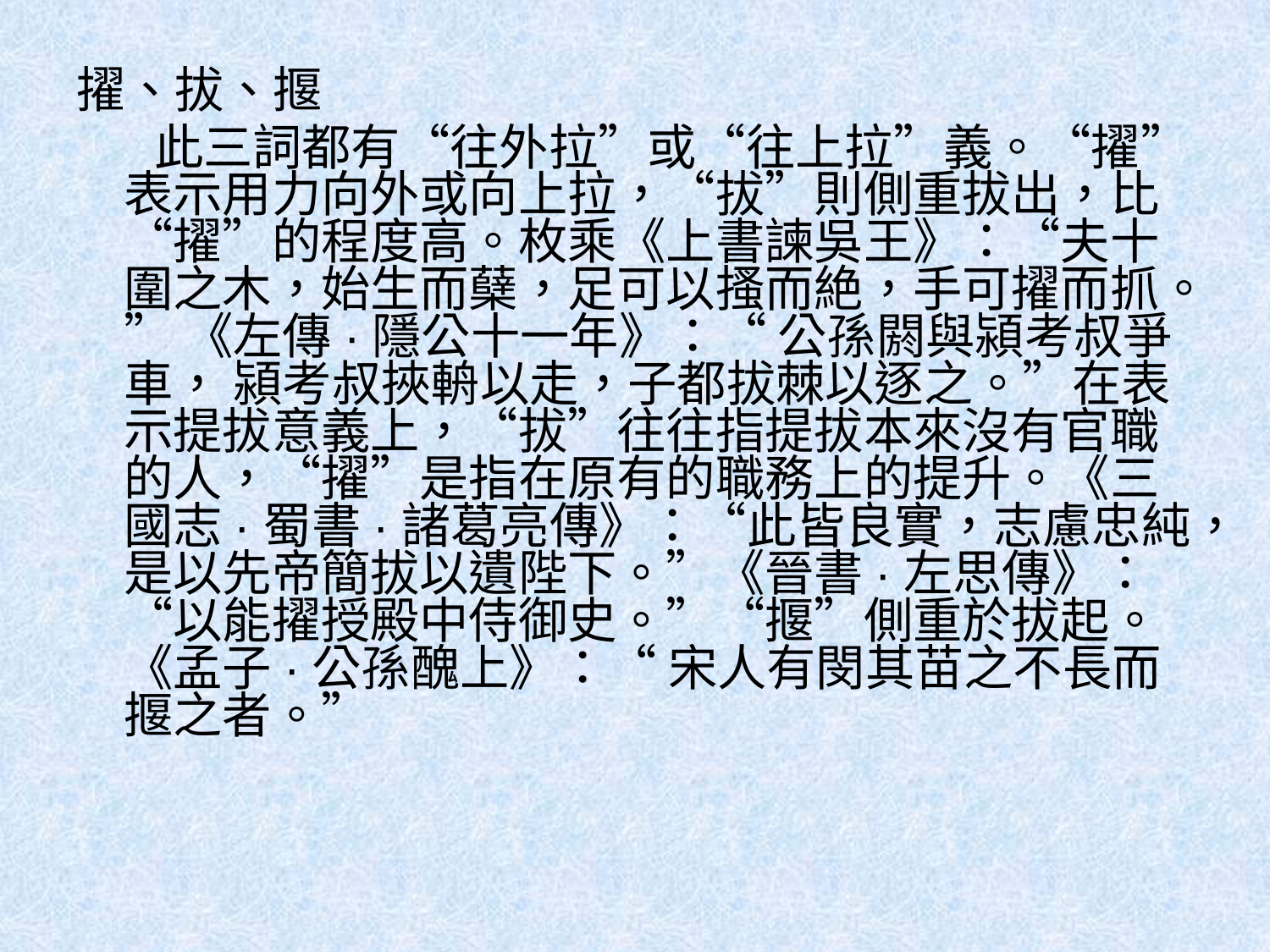

擢、拔、揠
      此三詞都有“往外拉”或“往上拉”義。“擢”表示用力向外或向上拉，“拔”則側重拔出，比“擢”的程度高。枚乘《上書諫吳王》：“夫十圍之木，始生而蘖，足可以搔而絶，手可擢而抓。” 《左傳·隱公十一年》：“ 公孫閼與潁考叔爭車， 潁考叔挾輈以走，子都拔棘以逐之。”在表示提拔意義上，“拔”往往指提拔本來沒有官職的人，“擢”是指在原有的職務上的提升。《三國志·蜀書·諸葛亮傳》：“此皆良實，志慮忠純，是以先帝簡拔以遺陛下。”《晉書·左思傳》：“以能擢授殿中侍御史。”“揠”側重於拔起。《孟子·公孫醜上》：“ 宋人有閔其苗之不長而揠之者。”